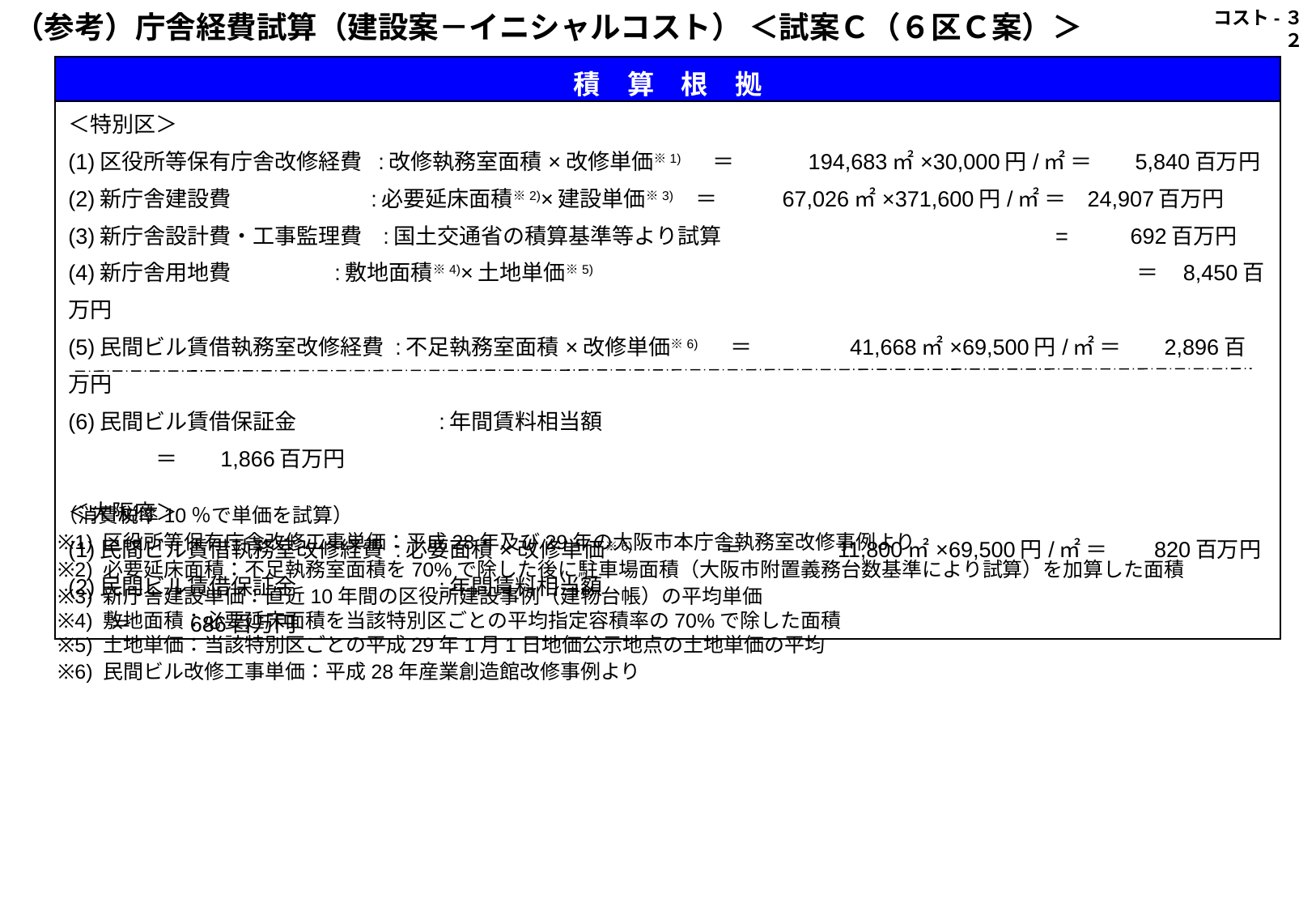

コスト-３２
（参考）庁舎経費試算（建設案－イニシャルコスト） ＜試案Ｃ（６区Ｃ案）＞
| 積　算　根　拠 |
| --- |
| ＜特別区＞ (1)区役所等保有庁舎改修経費 :改修執務室面積×改修単価※1)　 　＝ 　　　　194,683㎡×30,000円/㎡ ＝ 　 5,840百万円 (2)新庁舎建設費 　 　　 :必要延床面積※2)×建設単価※3) 　 ＝ 　　　 67,026㎡×371,600円/㎡ ＝ 24,907百万円 (3)新庁舎設計費・工事監理費 :国土交通省の積算基準等より試算 　　　　　 　 　 =　 692百万円 (4)新庁舎用地費 :敷地面積※4)×土地単価※5) 　　　　 　　　　　　　　　　　　　　 　 　 　＝ 8,450百万円 (5)民間ビル賃借執務室改修経費 :不足執務室面積×改修単価※6) 　　＝ 　　 　 　41,668㎡×69,500円/㎡ ＝ 　 2,896百万円 (6)民間ビル賃借保証金 　　　　　　:年間賃料相当額　　　　　　　　　　　　　　　 　　　　　　　　　　　　　　　　　　　　＝ 　 1,866百万円 ＜大阪府＞ (1)民間ビル賃借執務室改修経費 :必要面積×改修単価※6) 　　 　　＝ 　　 　　11,800㎡×69,500円/㎡ ＝ 820百万円 (2)民間ビル賃借保証金 　　　　　　:年間賃料相当額　　　　　　　　　　　　　　　　 　 　　　　　　　　　　　　　　　　 ＝ 　 686百万円 |

（消費税率10％で単価を試算）
※1) 区役所等保有庁舎改修工事単価：平成28年及び29年の大阪市本庁舎執務室改修事例より
※2) 必要延床面積：不足執務室面積を70%で除した後に駐車場面積（大阪市附置義務台数基準により試算）を加算した面積
※3) 新庁舎建設単価：直近10年間の区役所建設事例（建物台帳）の平均単価
※4) 敷地面積：必要延床面積を当該特別区ごとの平均指定容積率の70%で除した面積
※5) 土地単価：当該特別区ごとの平成29年1月1日地価公示地点の土地単価の平均
※6) 民間ビル改修工事単価：平成28年産業創造館改修事例より